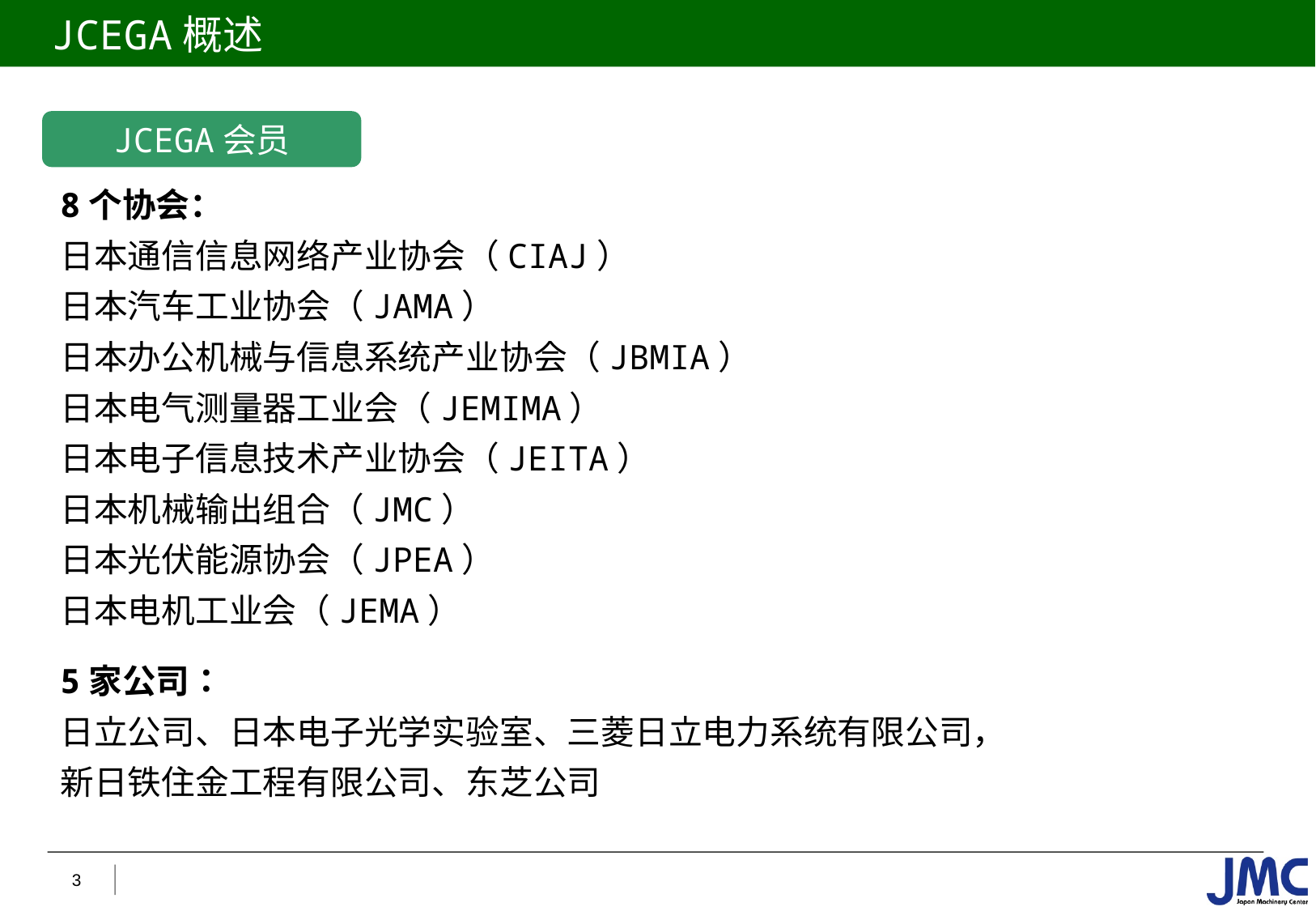

JCEGA概述
JCEGA会员
8个协会：
日本通信信息网络产业协会（CIAJ）
日本汽车工业协会（JAMA）
日本办公机械与信息系统产业协会（JBMIA）
日本电气测量器工业会（JEMIMA）
日本电子信息技术产业协会（JEITA）
日本机械输出组合（JMC）
日本光伏能源协会（JPEA）
日本电机工业会（JEMA）
5家公司：
日立公司、日本电子光学实验室、三菱日立电力系统有限公司，
新日铁住金工程有限公司、东芝公司